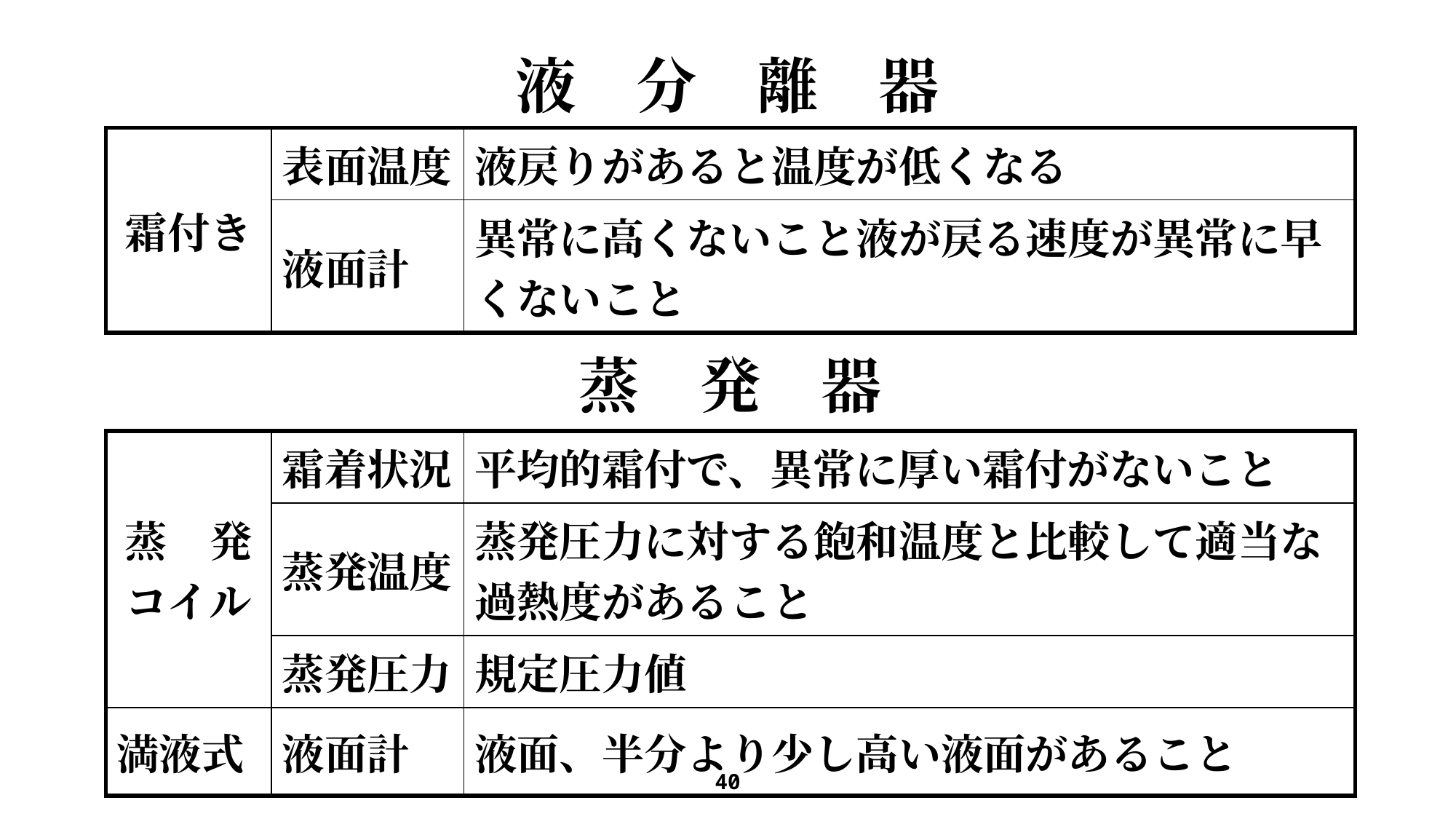

# 液　分　離　器
| 霜付き | 表面温度 | 液戻りがあると温度が低くなる |
| --- | --- | --- |
|  | 液面計 | 異常に高くないこと液が戻る速度が異常に早くないこと |
| 蒸　発　器 |  |  |
| 蒸　発 コイル | 霜着状況 | 平均的霜付で、異常に厚い霜付がないこと |
|  | 蒸発温度 | 蒸発圧力に対する飽和温度と比較して適当な過熱度があること |
|  | 蒸発圧力 | 規定圧力値 |
| 満液式 | 液面計 | 液面、半分より少し高い液面があること |
40